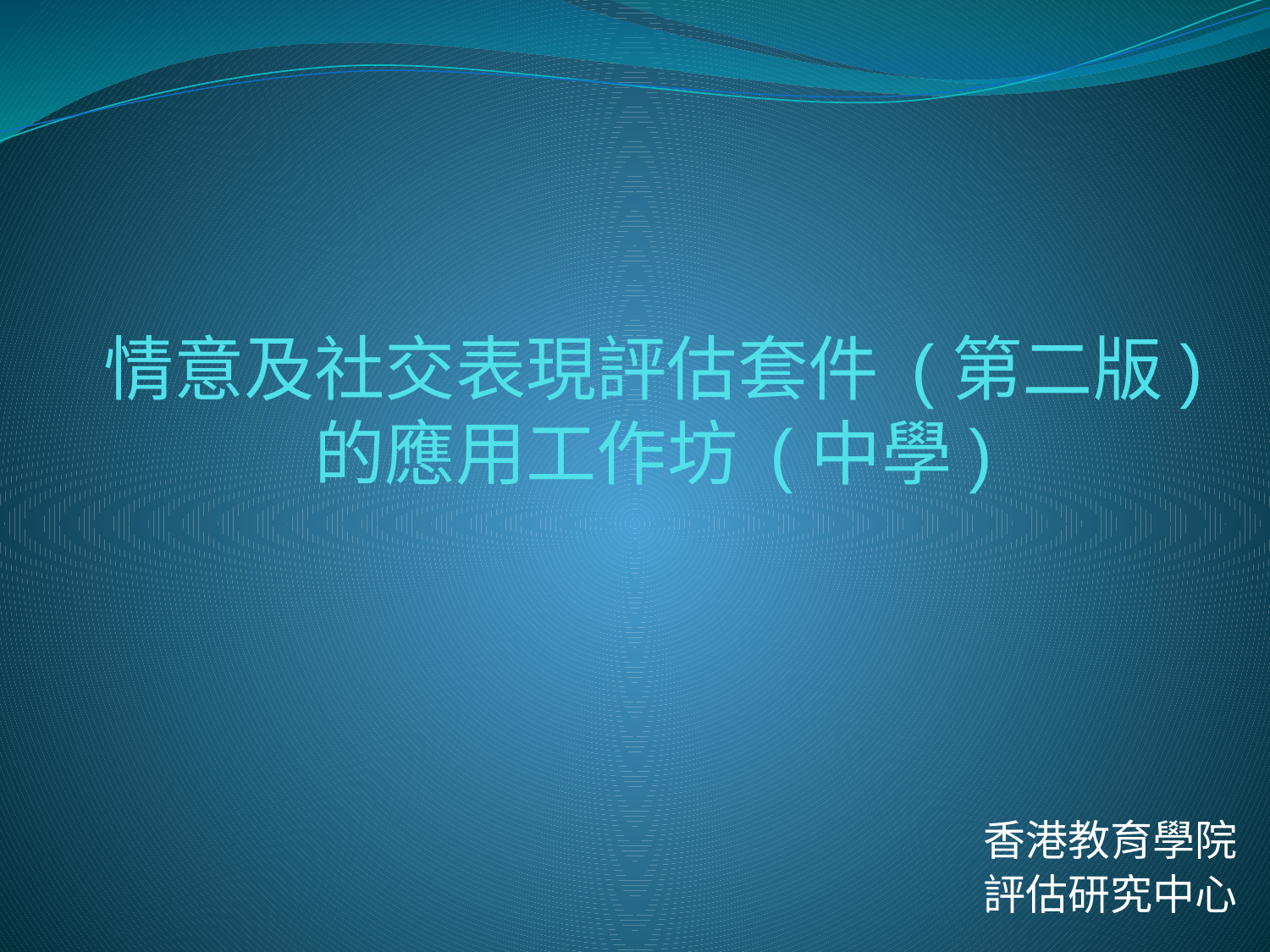

# 情意及社交表現評估套件 (第二版) 的應用工作坊 (中學)
香港教育學院
評估研究中心